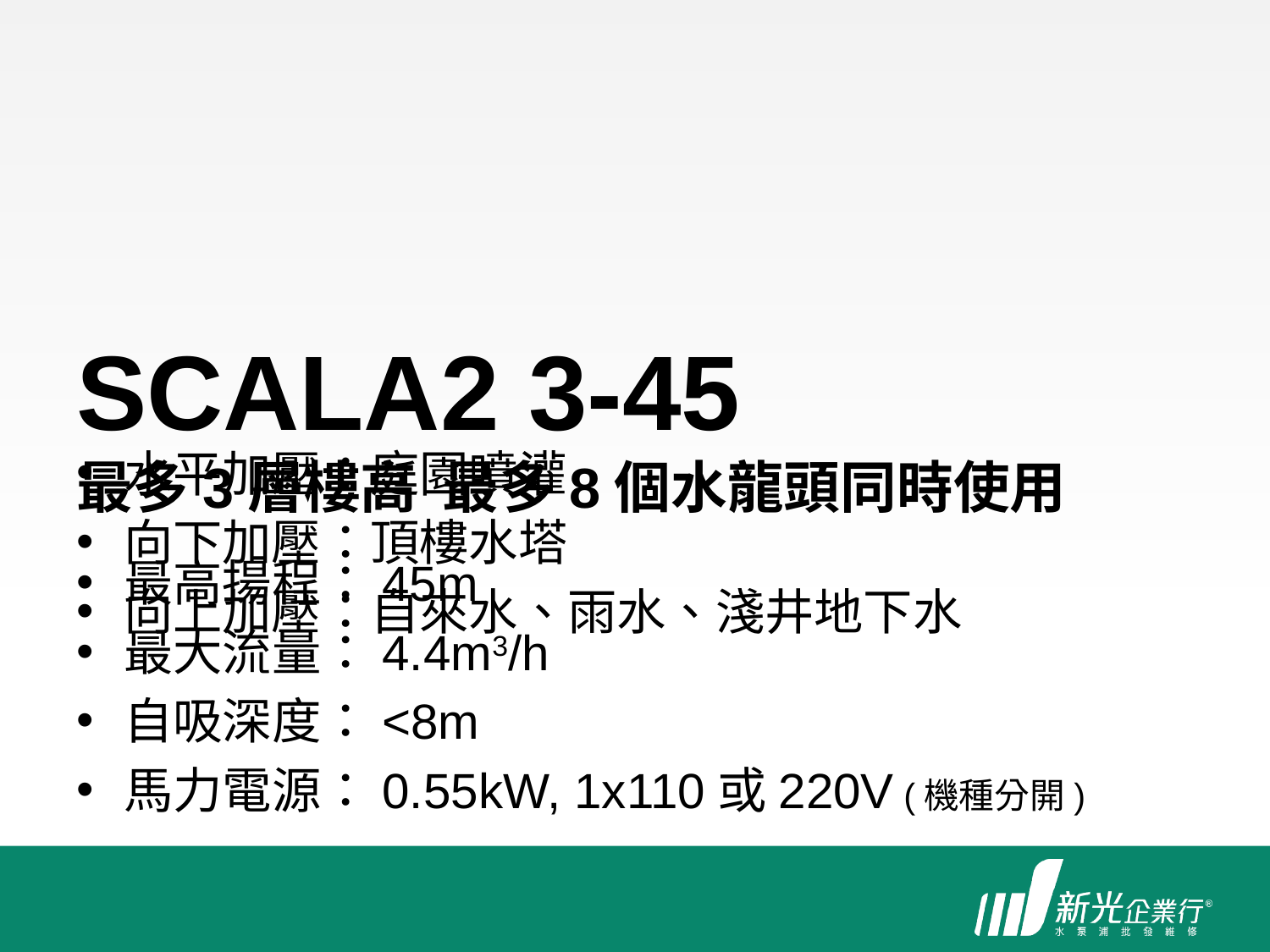

# SCALA2 3-45 最多3層樓高  最多8個水龍頭同時使用
水平加壓：庭園噴灌
向下加壓：頂樓水塔
向上加壓：自來水、雨水、淺井地下水
最高揚程：45m
最大流量：4.4m3/h
自吸深度：<8m
馬力電源：0.55kW, 1x110或220V (機種分開)